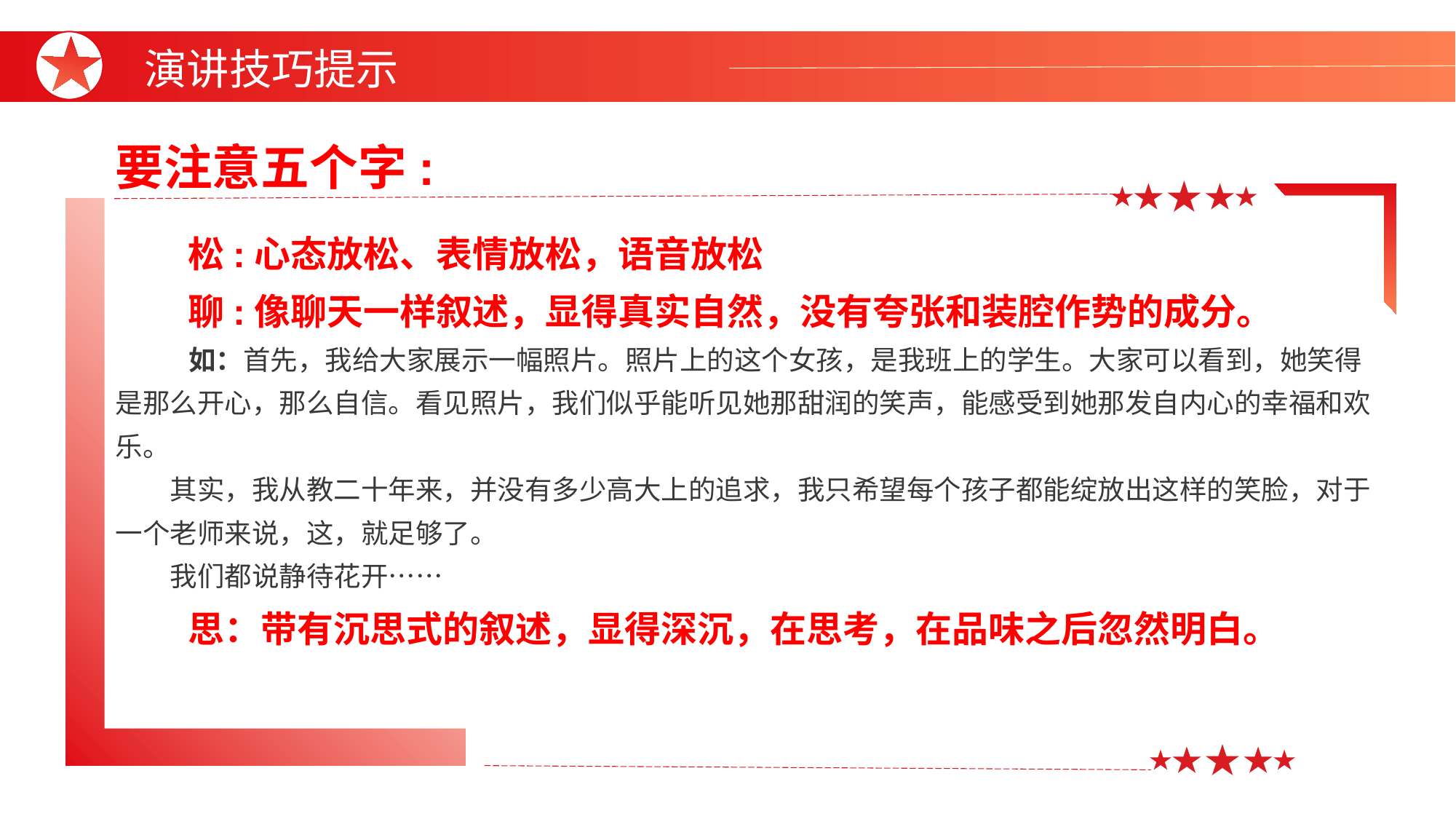

演讲技巧提示
要注意五个字:

松:心态放松、表情放松，语音放松
聊:像聊天一样叙述，显得真实自然，没有夸张和装腔作势的成分。
  如：首先，我给大家展示一幅照片。照片上的这个女孩，是我班上的学生。大家可以看到，她笑得是那么开心，那么自信。看见照片，我们似乎能听见她那甜润的笑声，能感受到她那发自内心的幸福和欢乐。
其实，我从教二十年来，并没有多少高大上的追求，我只希望每个孩子都能绽放出这样的笑脸，对于一个老师来说，这，就足够了。
我们都说静待花开……
思：带有沉思式的叙述，显得深沉，在思考，在品味之后忽然明白。